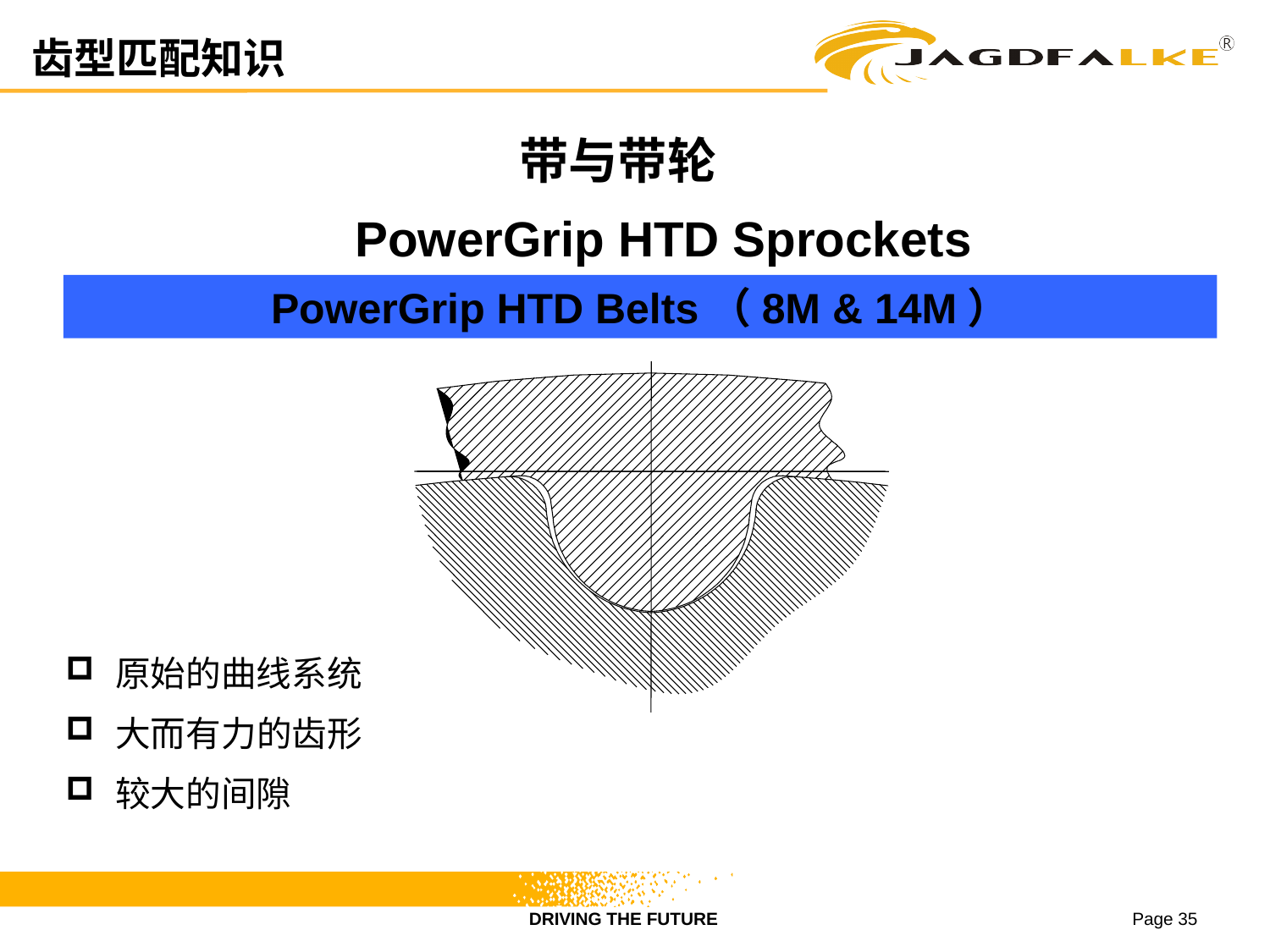

齿型匹配知识
带与带轮
PowerGrip HTD Sprockets
PowerGrip HTD Belts（8M & 14M）

原始的曲线系统
大而有力的齿形
较大的间隙
DRIVING THE FUTURE
Page 35